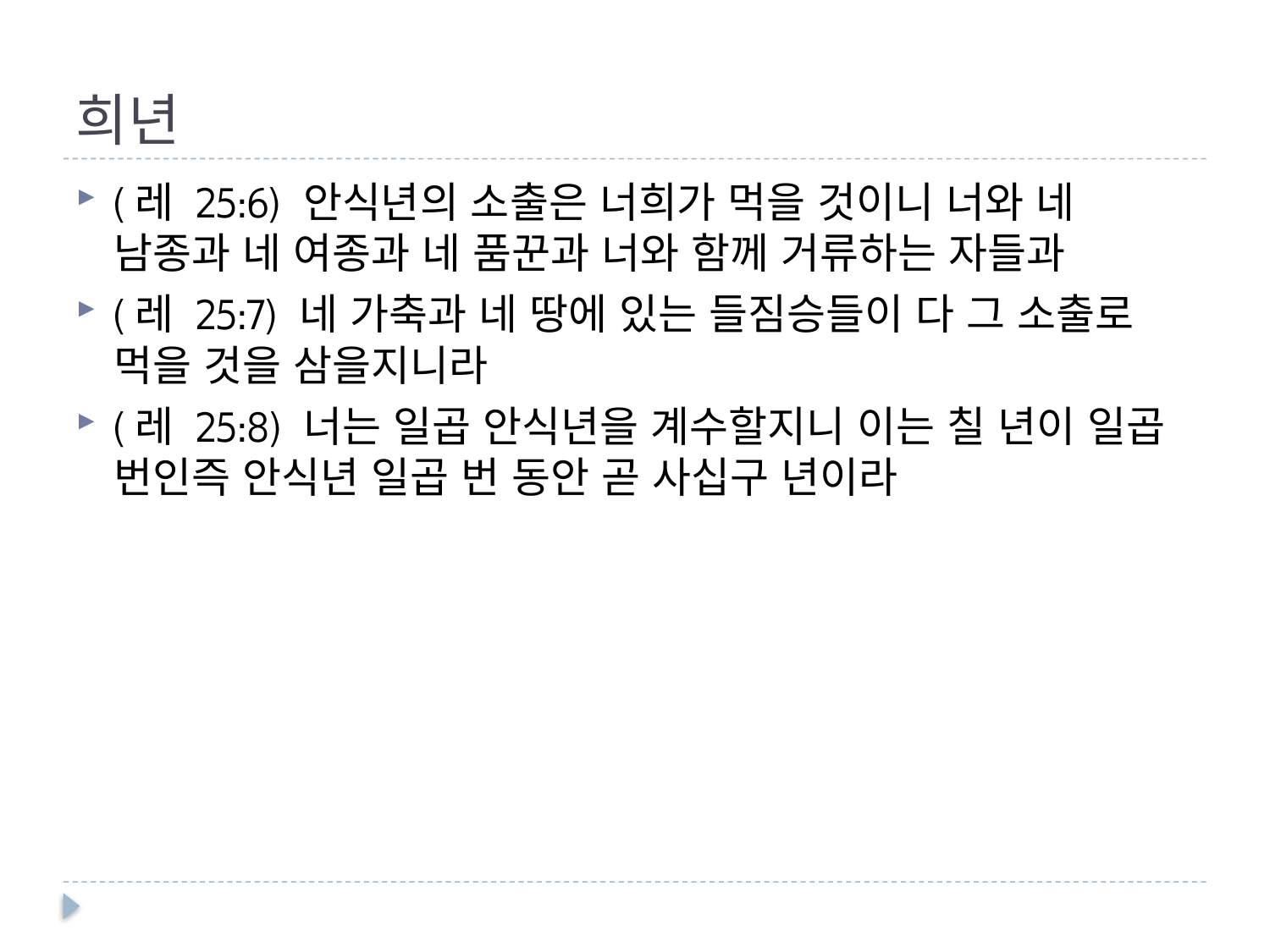

# 희년
(레 25:6) 안식년의 소출은 너희가 먹을 것이니 너와 네 남종과 네 여종과 네 품꾼과 너와 함께 거류하는 자들과
(레 25:7) 네 가축과 네 땅에 있는 들짐승들이 다 그 소출로 먹을 것을 삼을지니라
(레 25:8) 너는 일곱 안식년을 계수할지니 이는 칠 년이 일곱 번인즉 안식년 일곱 번 동안 곧 사십구 년이라